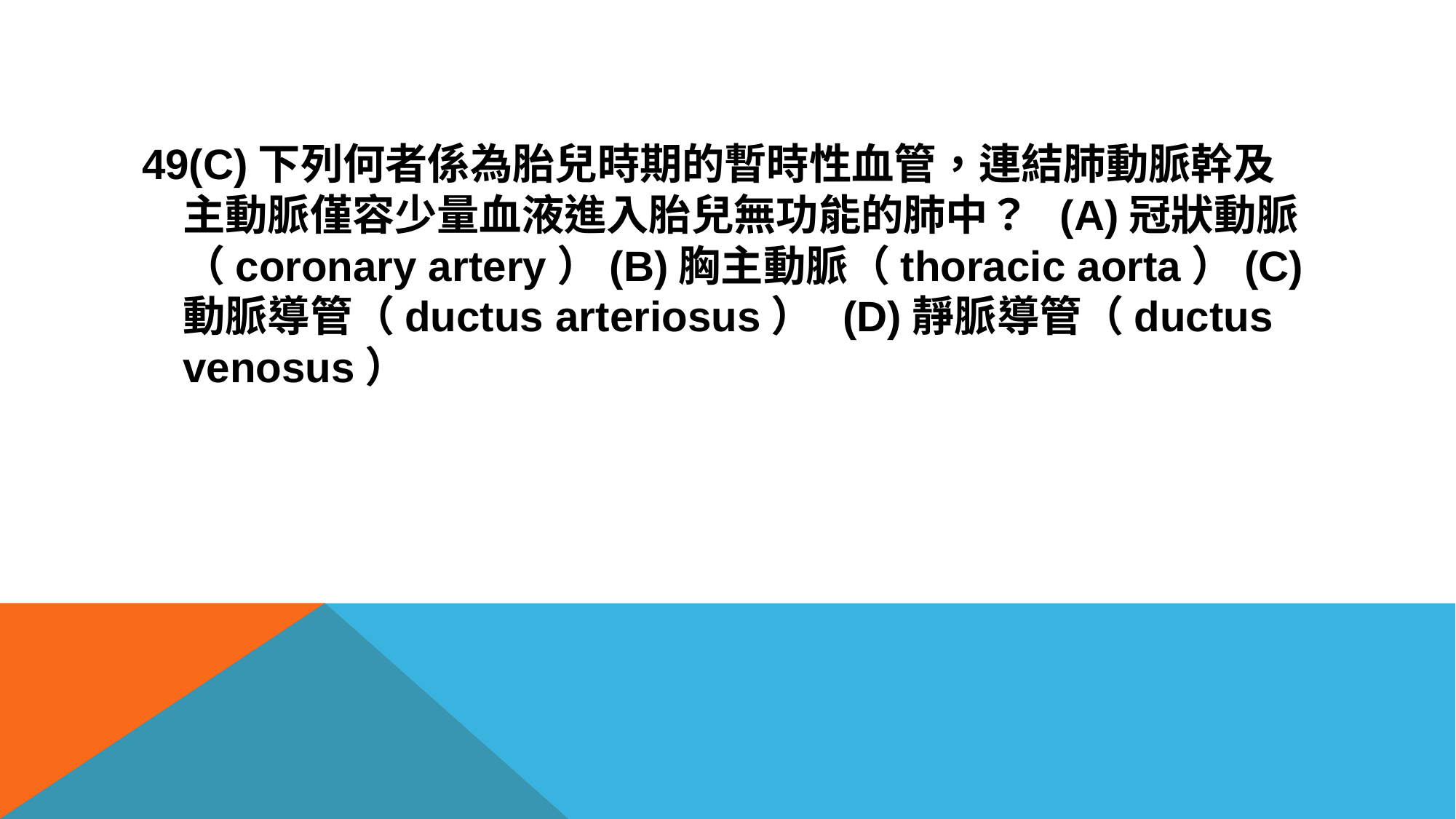

#
49(C)下列何者係為胎兒時期的暫時性血管，連結肺動脈幹及主動脈僅容少量血液進入胎兒無功能的肺中？  (A)冠狀動脈（coronary artery）(B)胸主動脈（thoracic aorta）(C)動脈導管（ductus arteriosus）  (D)靜脈導管（ductus venosus）